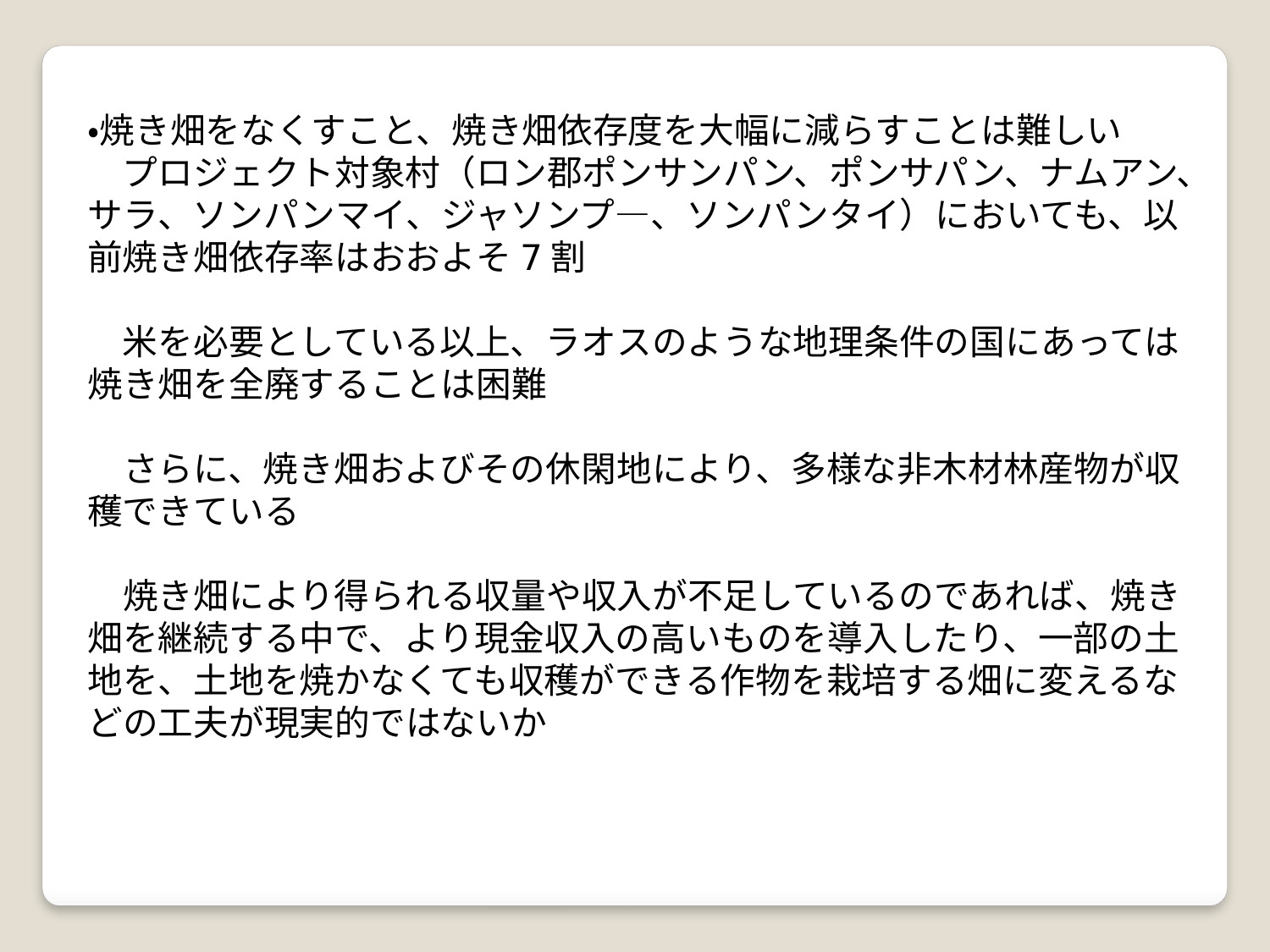

・焼き畑をなくすこと、焼き畑依存度を大幅に減らすことは難しい
　プロジェクト対象村（ロン郡ポンサンパン、ポンサパン、ナムアン、
サラ、ソンパンマイ、ジャソンプ―、ソンパンタイ）においても、以前焼き畑依存率はおおよそ7割

　米を必要としている以上、ラオスのような地理条件の国にあっては焼き畑を全廃することは困難

　さらに、焼き畑およびその休閑地により、多様な非木材林産物が収穫できている

　焼き畑により得られる収量や収入が不足しているのであれば、焼き畑を継続する中で、より現金収入の高いものを導入したり、一部の土地を、土地を焼かなくても収穫ができる作物を栽培する畑に変えるなどの工夫が現実的ではないか